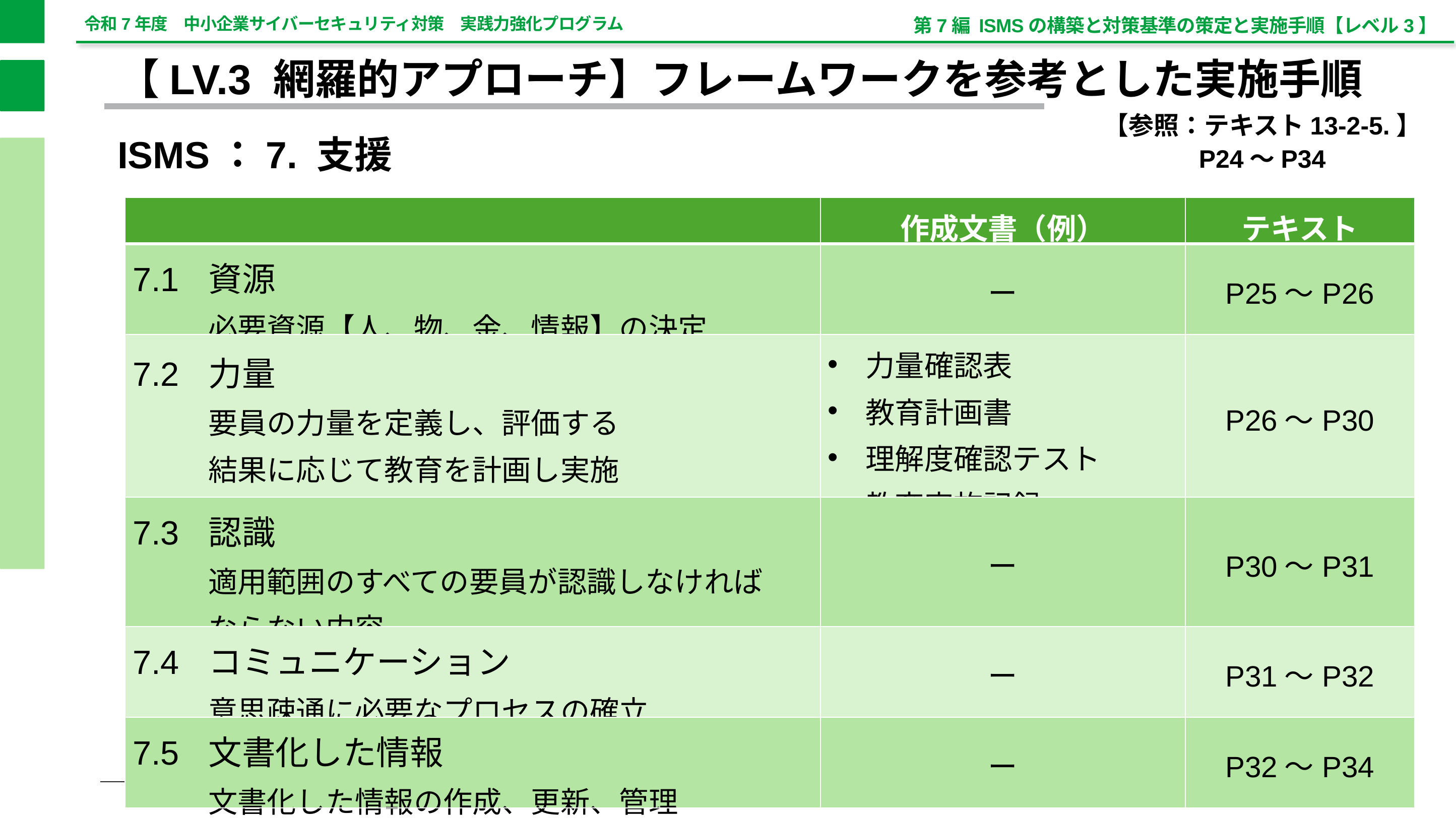

第7編 ISMSの構築と対策基準の策定と実施手順【レベル3】
【LV.3 網羅的アプローチ】フレームワークを参考とした実施手順
【参照：テキスト13-2-5.】
P24～P34
ISMS：7. 支援
|  | 作成文書（例） | テキスト |
| --- | --- | --- |
| 7.1 資源 必要資源【人、物、金、情報】の決定 | ー | P25～P26 |
| 7.2 力量 要員の力量を定義し、評価する 結果に応じて教育を計画し実施 | 力量確認表 教育計画書 理解度確認テスト 教育実施記録 | P26～P30 |
| 7.3 認識 適用範囲のすべての要員が認識しなければ ならない内容 | ー | P30～P31 |
| 7.4 コミュニケーション 意思疎通に必要なプロセスの確立 | ー | P31～P32 |
| 7.5 文書化した情報 文書化した情報の作成、更新、管理 | ー | P32～P34 |